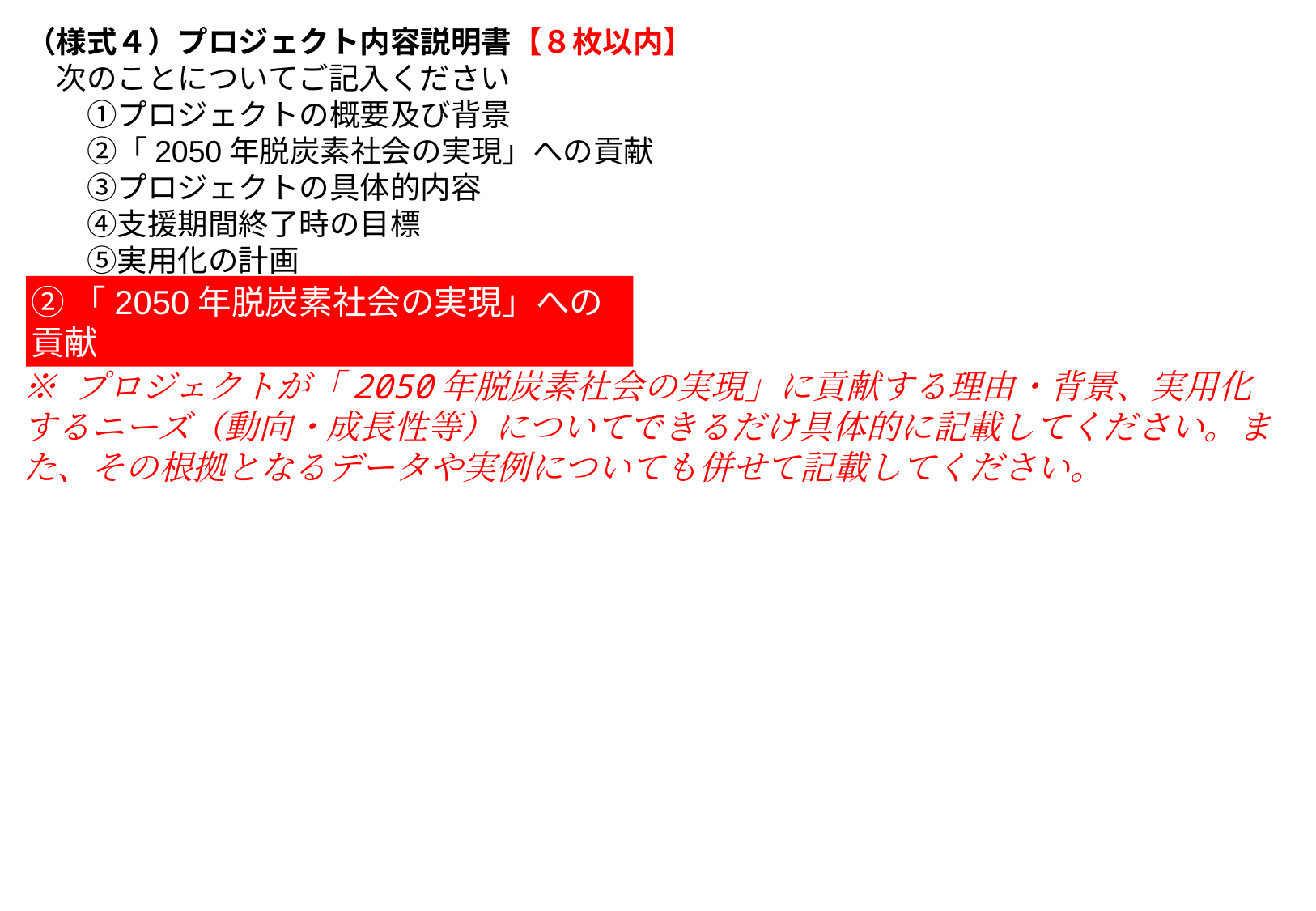

# （様式４）プロジェクト内容説明書【８枚以内】 　次のことについてご記入ください 　　①プロジェクトの概要及び背景 　　②「2050年脱炭素社会の実現」への貢献 　　③プロジェクトの具体的内容 　　④支援期間終了時の目標 　　⑤実用化の計画
②「2050年脱炭素社会の実現」への貢献
※ プロジェクトが「2050年脱炭素社会の実現」に貢献する理由・背景、実用化するニーズ（動向・成長性等）についてできるだけ具体的に記載してください。また、その根拠となるデータや実例についても併せて記載してください。